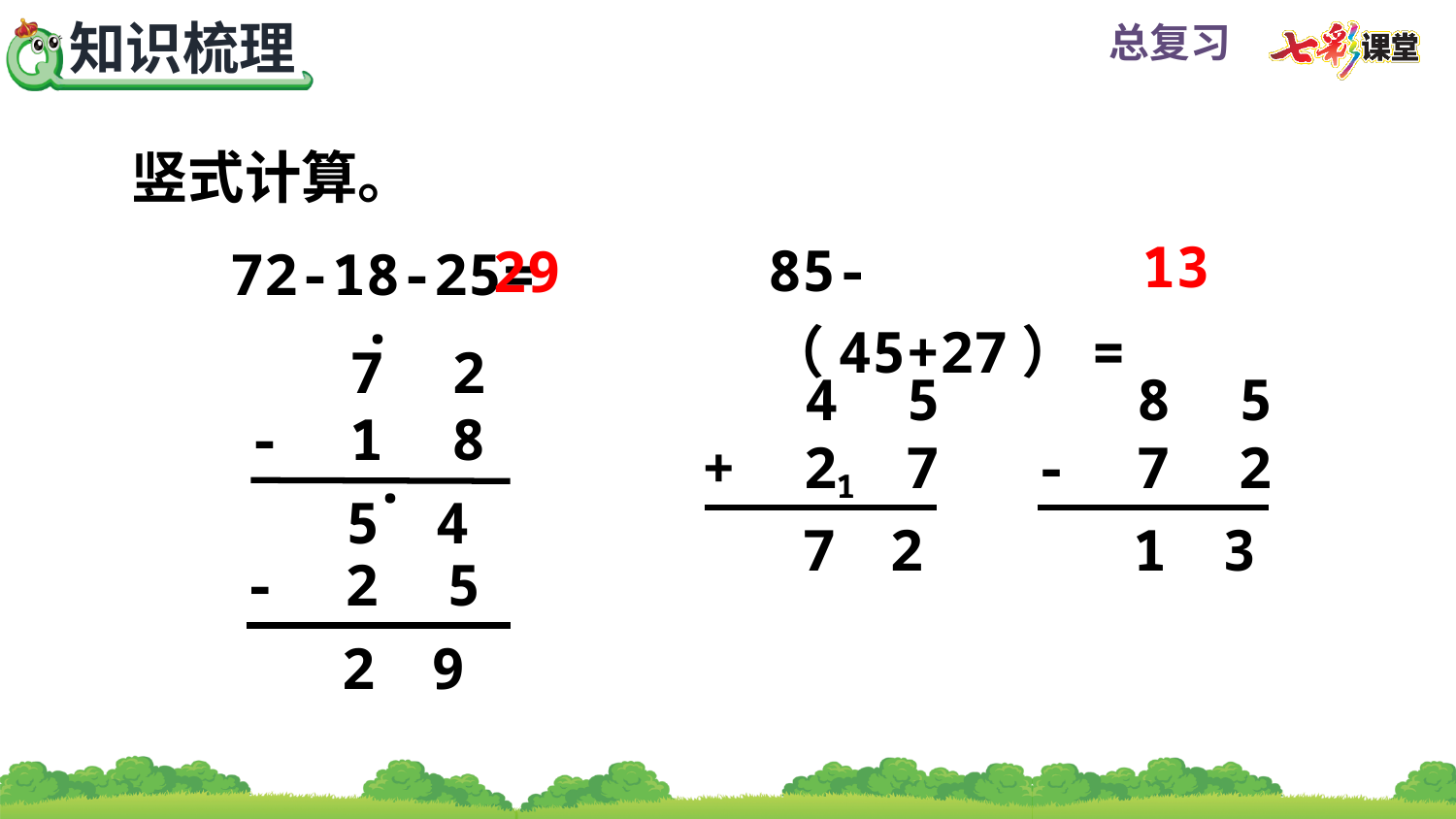

竖式计算。
85-（45+27）=
72-18-25=
13
29
.
   7  2
-  1  8
   4  5
+  2  7
   8  5
-  7  2
.
1
5
4
7
2
1
3
-  2  5
2
9